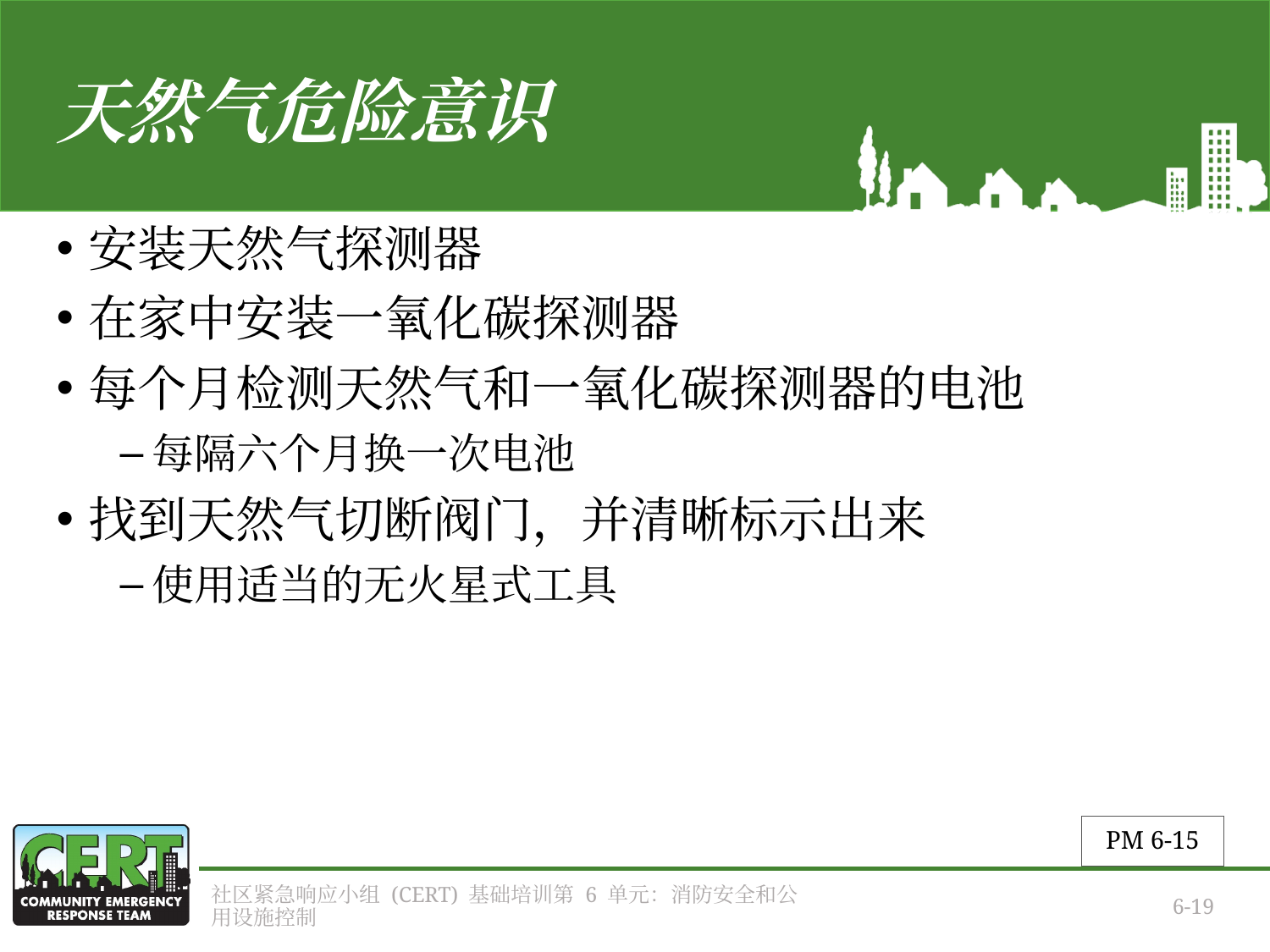

# 天然气危险意识
安装天然气探测器
在家中安装一氧化碳探测器
每个月检测天然气和一氧化碳探测器的电池
每隔六个月换一次电池
找到天然气切断阀门，并清晰标示出来
使用适当的无火星式工具

PM 6-15
社区紧急响应小组 (CERT) 基础培训第 6 单元：消防安全和公用设施控制
6-19